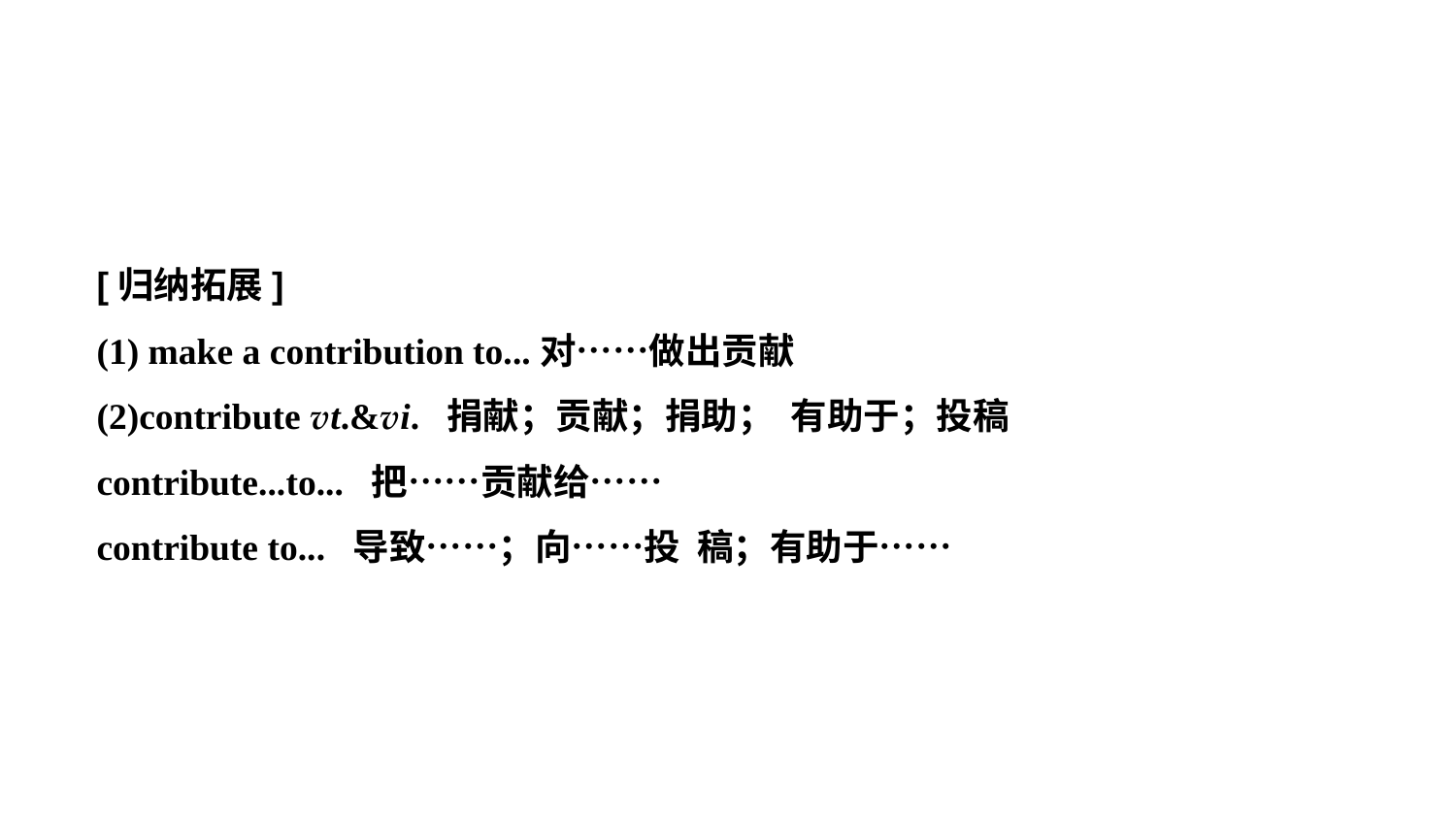

[归纳拓展]
(1) make a contribution to...对……做出贡献
(2)contribute vt.&vi.  捐献；贡献；捐助；  有助于；投稿
contribute...to...  把……贡献给……
contribute to...  导致……；向……投  稿；有助于……